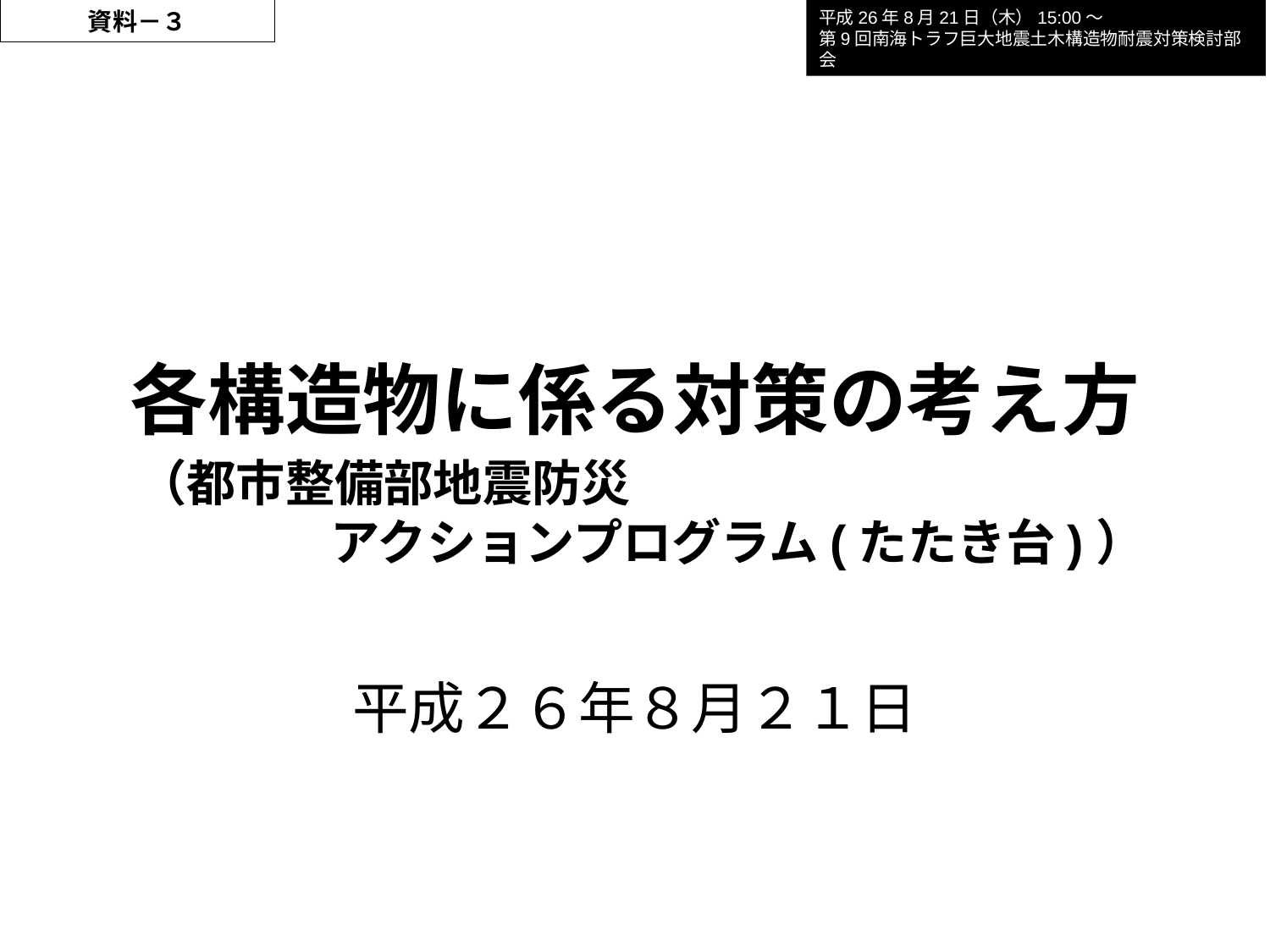

資料－３
平成26年8月21日（木）15:00～
第9回南海トラフ巨大地震土木構造物耐震対策検討部会
# 各構造物に係る対策の考え方
（都市整備部地震防災
アクションプログラム(たたき台)）
平成２６年８月２１日